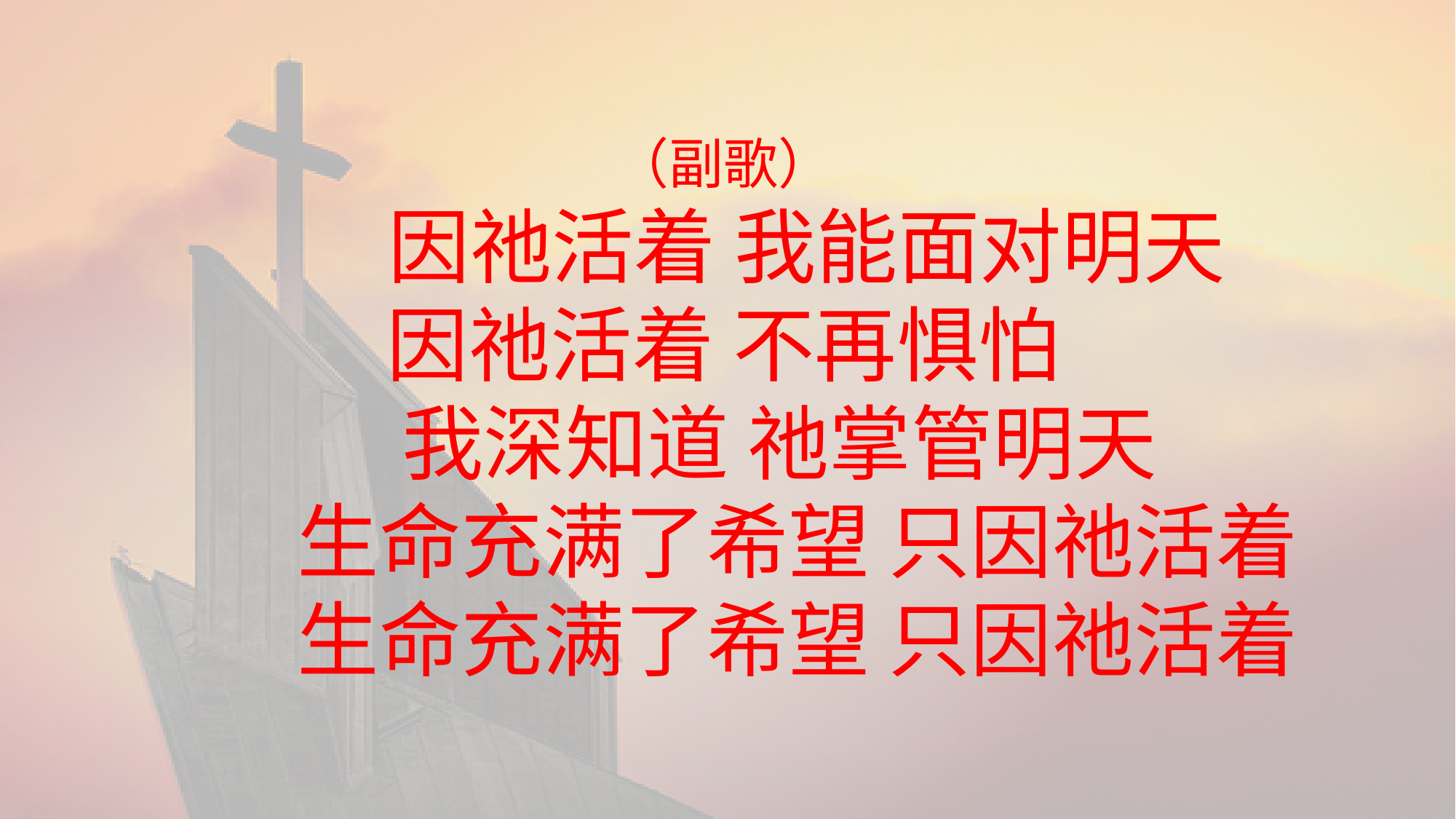

（副歌）
        因祂活着 我能面对明天
因祂活着 不再惧怕
     我深知道 祂掌管明天
       生命充满了希望 只因祂活着
       生命充满了希望 只因祂活着